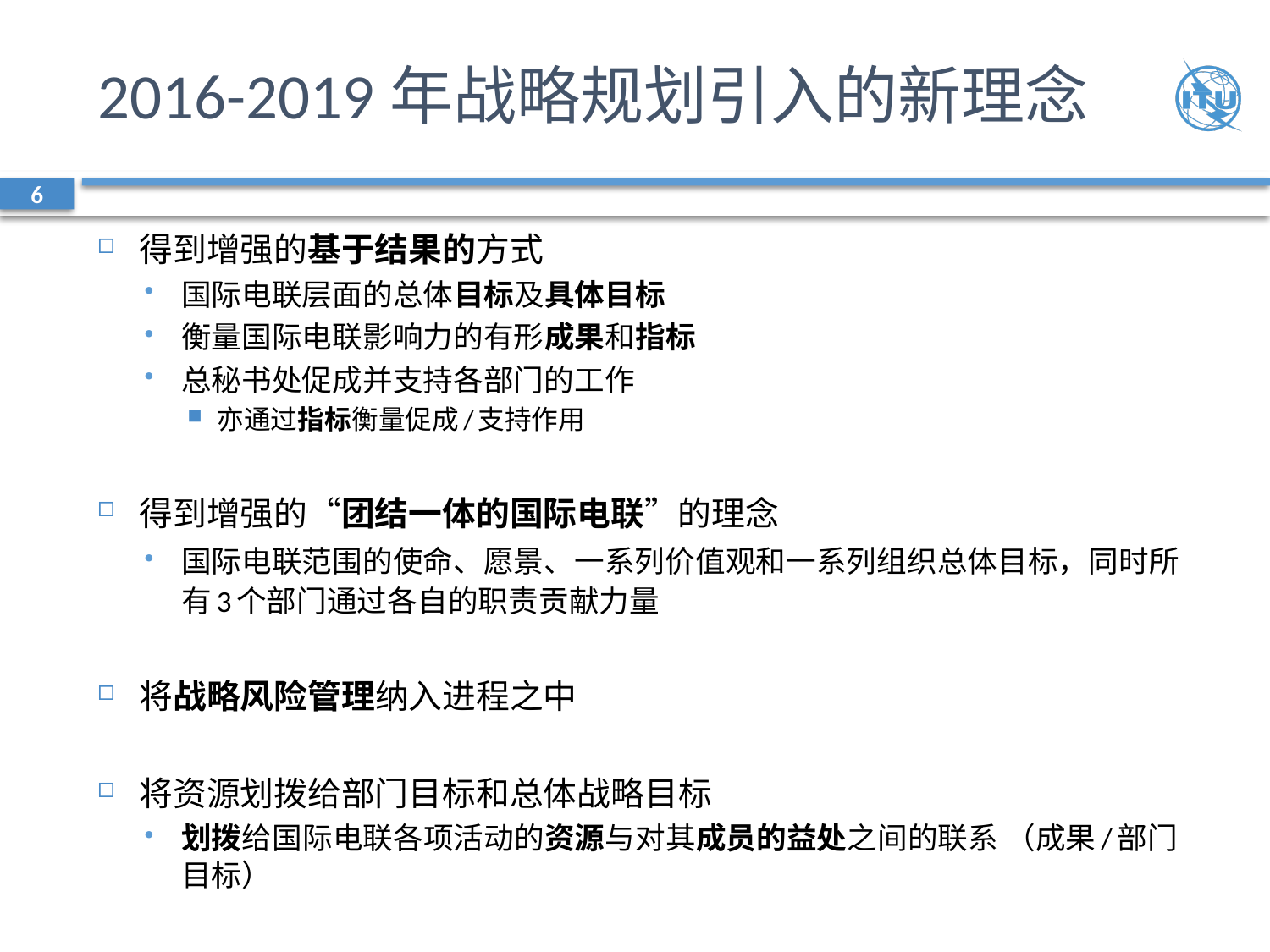

# 2016-2019年战略规划引入的新理念
6
得到增强的基于结果的方式
国际电联层面的总体目标及具体目标
衡量国际电联影响力的有形成果和指标
总秘书处促成并支持各部门的工作
亦通过指标衡量促成/支持作用

得到增强的“团结一体的国际电联”的理念
国际电联范围的使命、愿景、一系列价值观和一系列组织总体目标，同时所有3个部门通过各自的职责贡献力量

将战略风险管理纳入进程之中

将资源划拨给部门目标和总体战略目标
划拨给国际电联各项活动的资源与对其成员的益处之间的联系 （成果/部门目标）